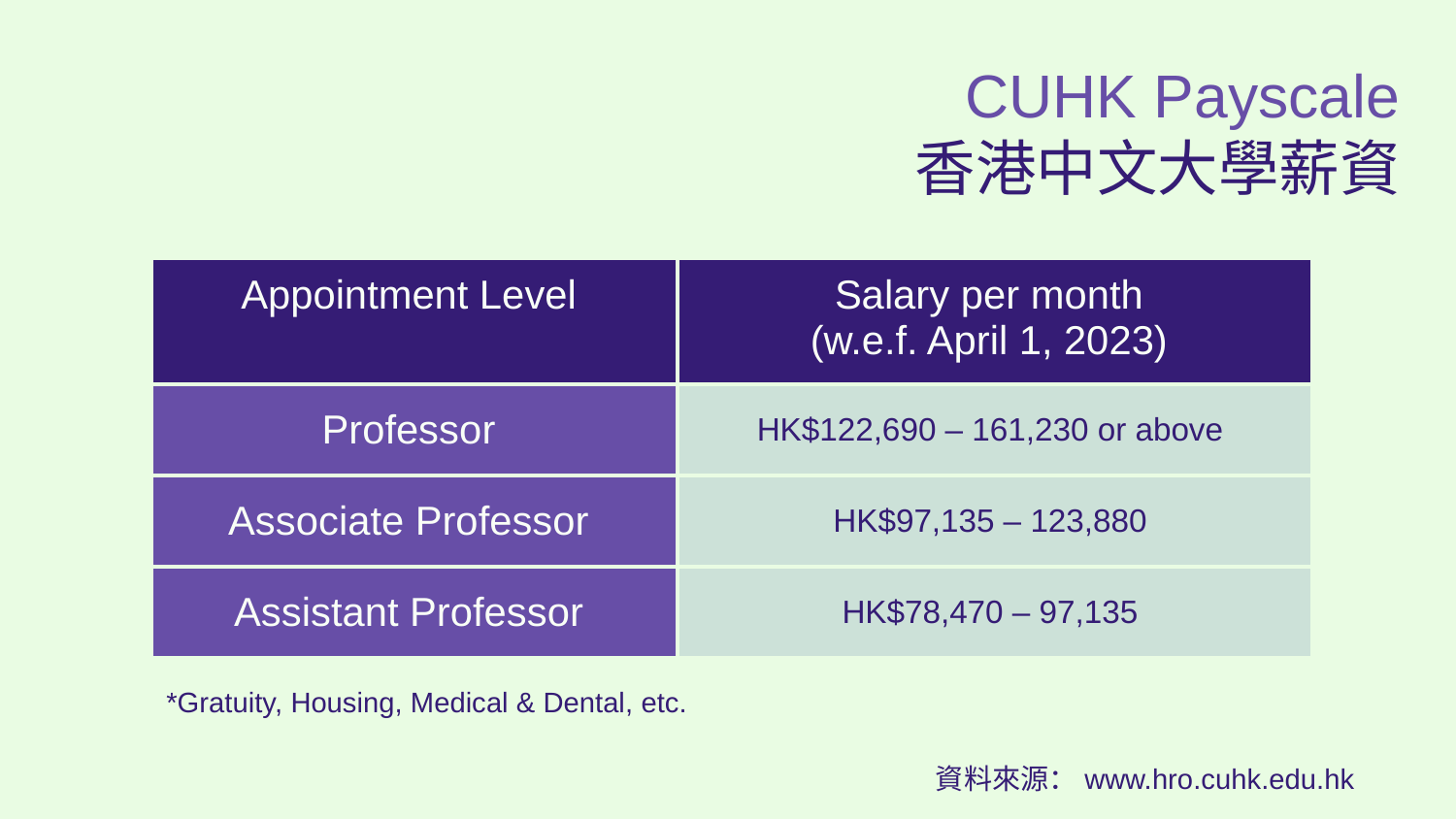

# CUHK Payscale
香港中文大學薪資

| Appointment Level | Salary per month (w.e.f. April 1, 2023) |
| --- | --- |
| Professor | HK$122,690 – 161,230 or above |
| Associate Professor | HK$97,135 – 123,880 |
| Assistant Professor | HK$78,470 – 97,135 |
*Gratuity, Housing, Medical & Dental, etc.
資料來源：www.hro.cuhk.edu.hk